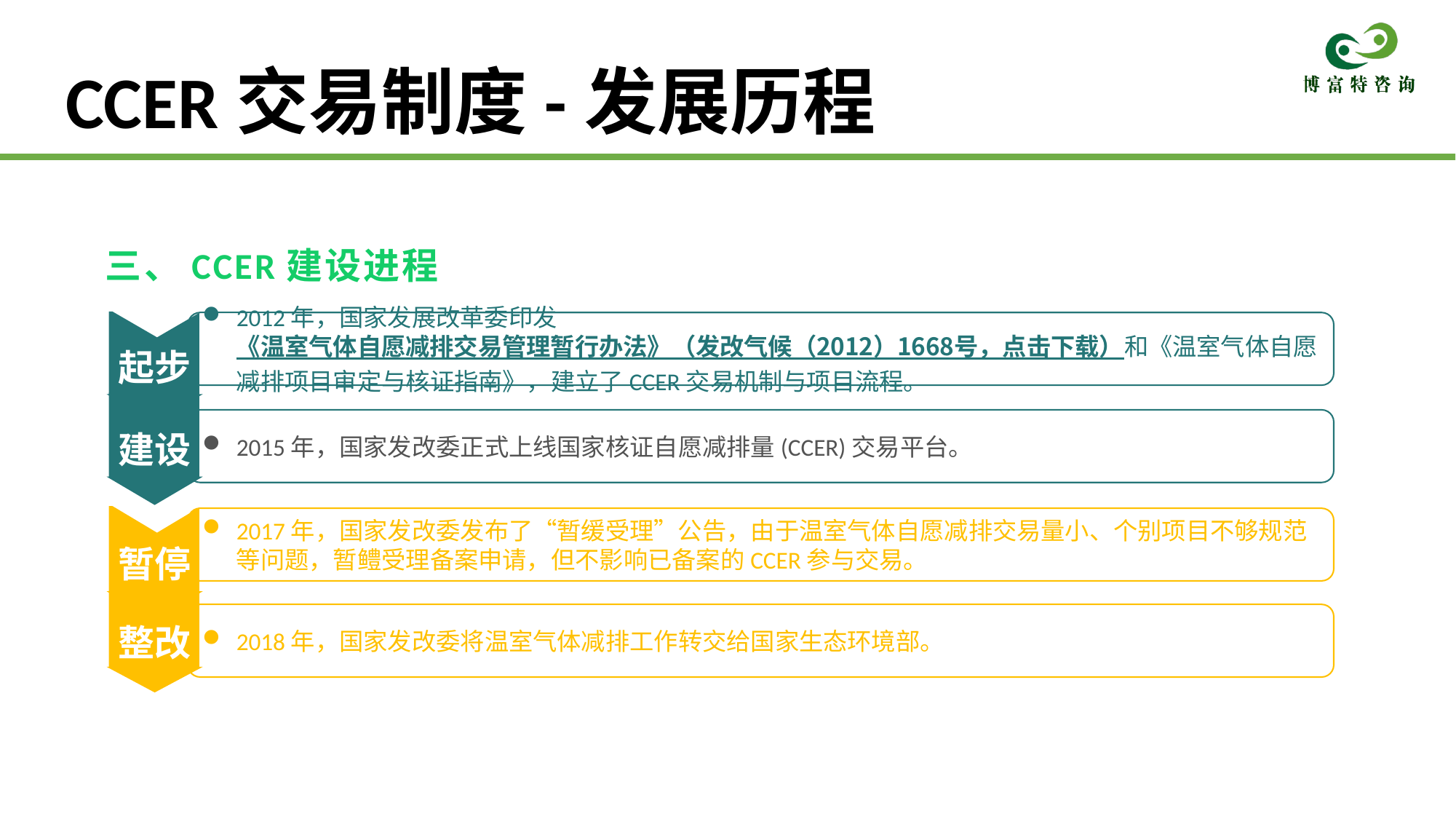

# CCER交易制度-发展历程
三、CCER建设进程
起步
2012年，国家发展改革委印发《温室气体自愿减排交易管理暂行办法》（发改气候（2012）1668号，点击下载）和《温室气体自愿减排项目审定与核证指南》，建立了CCER交易机制与项目流程。
建设
2015年，国家发改委正式上线国家核证自愿减排量(CCER)交易平台。
暂停
2017年，国家发改委发布了“暂缓受理”公告，由于温室气体自愿减排交易量小、个别项目不够规范等问题，暂鳢受理备案申请，但不影响已备案的CCER参与交易。
整改
2018年，国家发改委将温室气体减排工作转交给国家生态环境部。